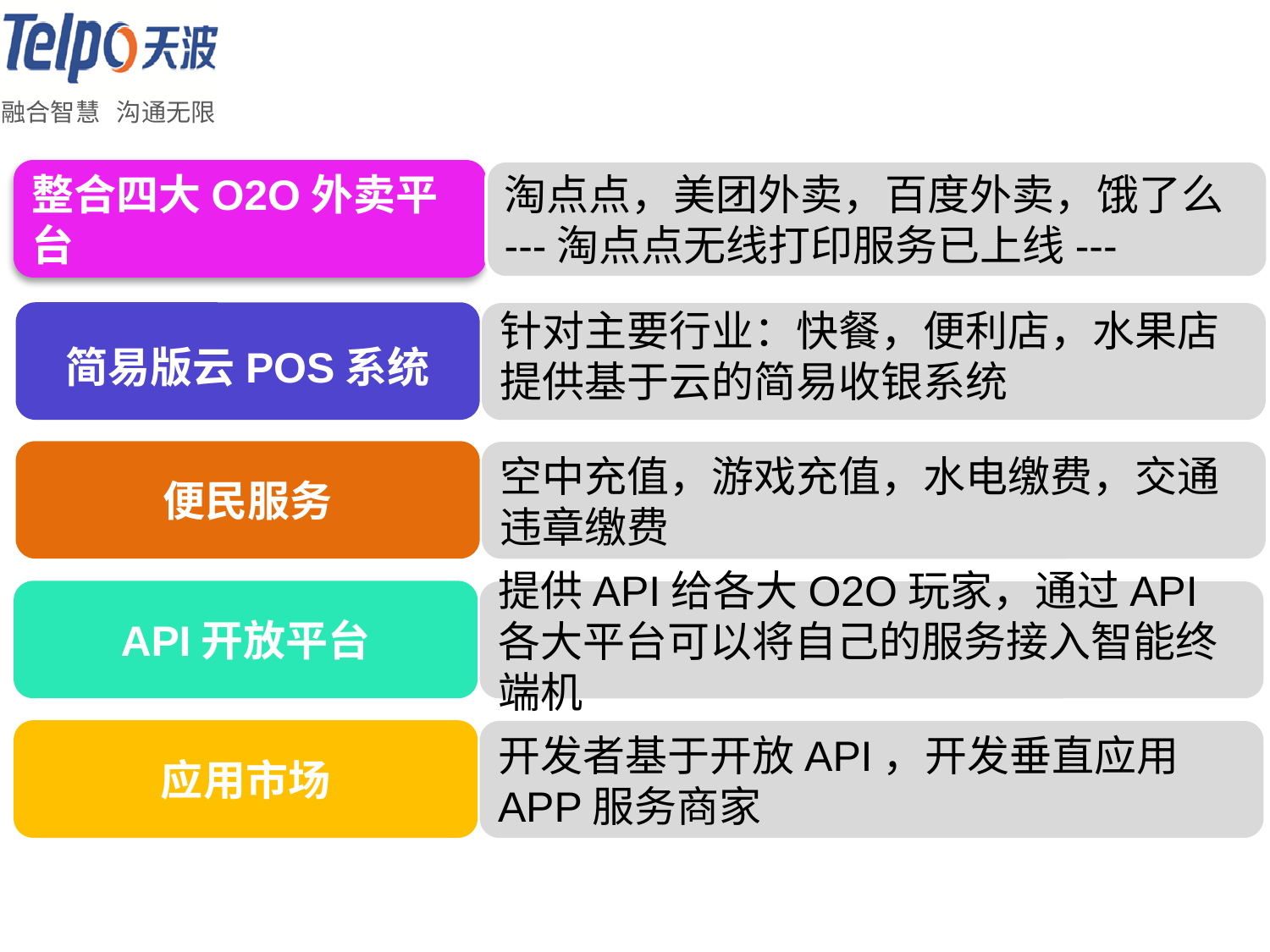

整合四大O2O外卖平台

淘点点，美团外卖，百度外卖，饿了么
---淘点点无线打印服务已上线---

简易版云POS系统

针对主要行业：快餐，便利店，水果店 提供基于云的简易收银系统

便民服务
空中充值，游戏充值，水电缴费，交通违章缴费
API开放平台
提供API给各大O2O玩家，通过API各大平台可以将自己的服务接入智能终端机
应用市场
开发者基于开放API，开发垂直应用APP服务商家